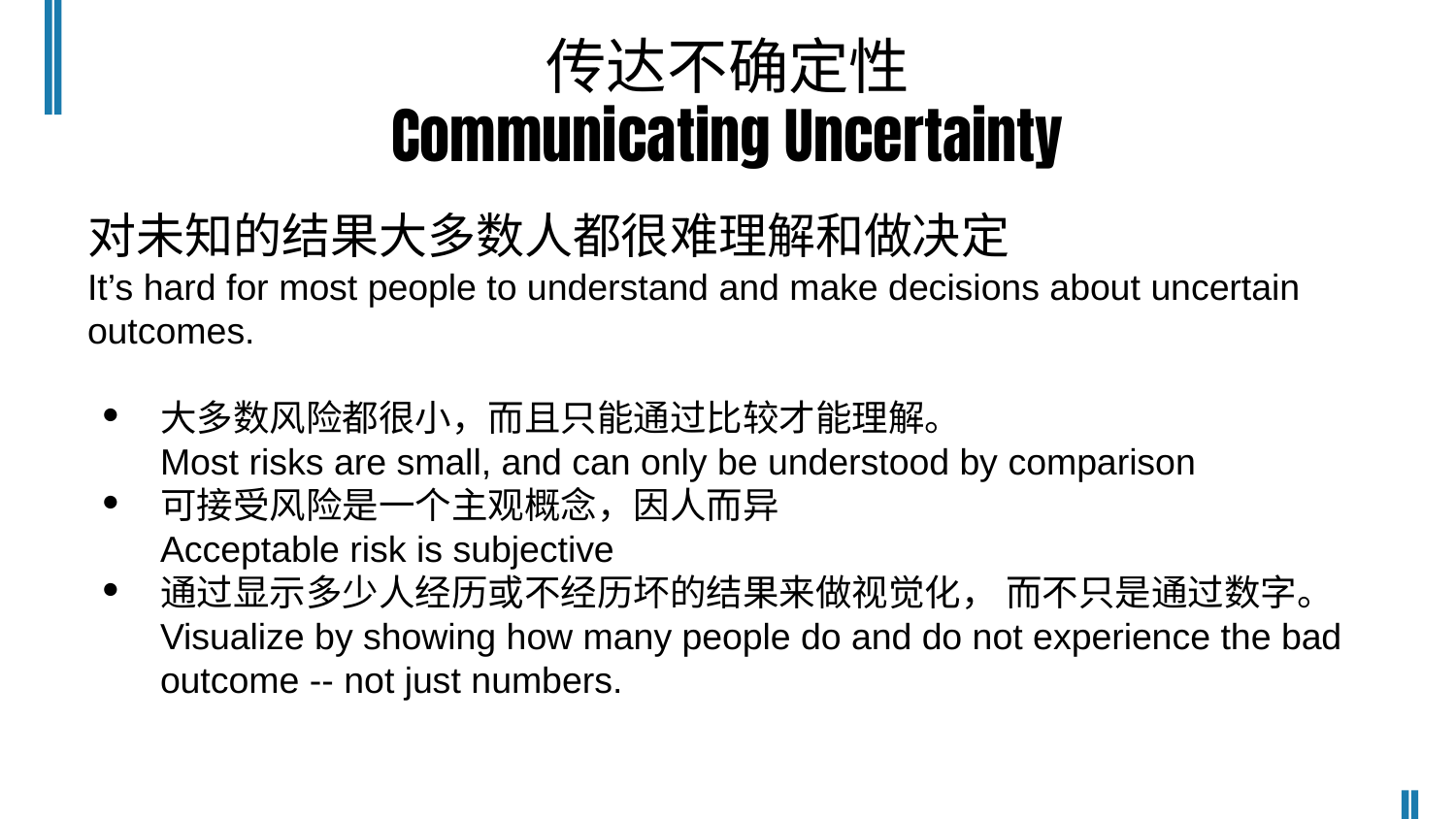

# 传达不确定性
Communicating Uncertainty
对未知的结果大多数人都很难理解和做决定
It’s hard for most people to understand and make decisions about uncertain outcomes.

大多数风险都很小，而且只能通过比较才能理解。
Most risks are small, and can only be understood by comparison
可接受风险是一个主观概念，因人而异
Acceptable risk is subjective
通过显示多少人经历或不经历坏的结果来做视觉化， 而不只是通过数字。
Visualize by showing how many people do and do not experience the bad outcome -- not just numbers.